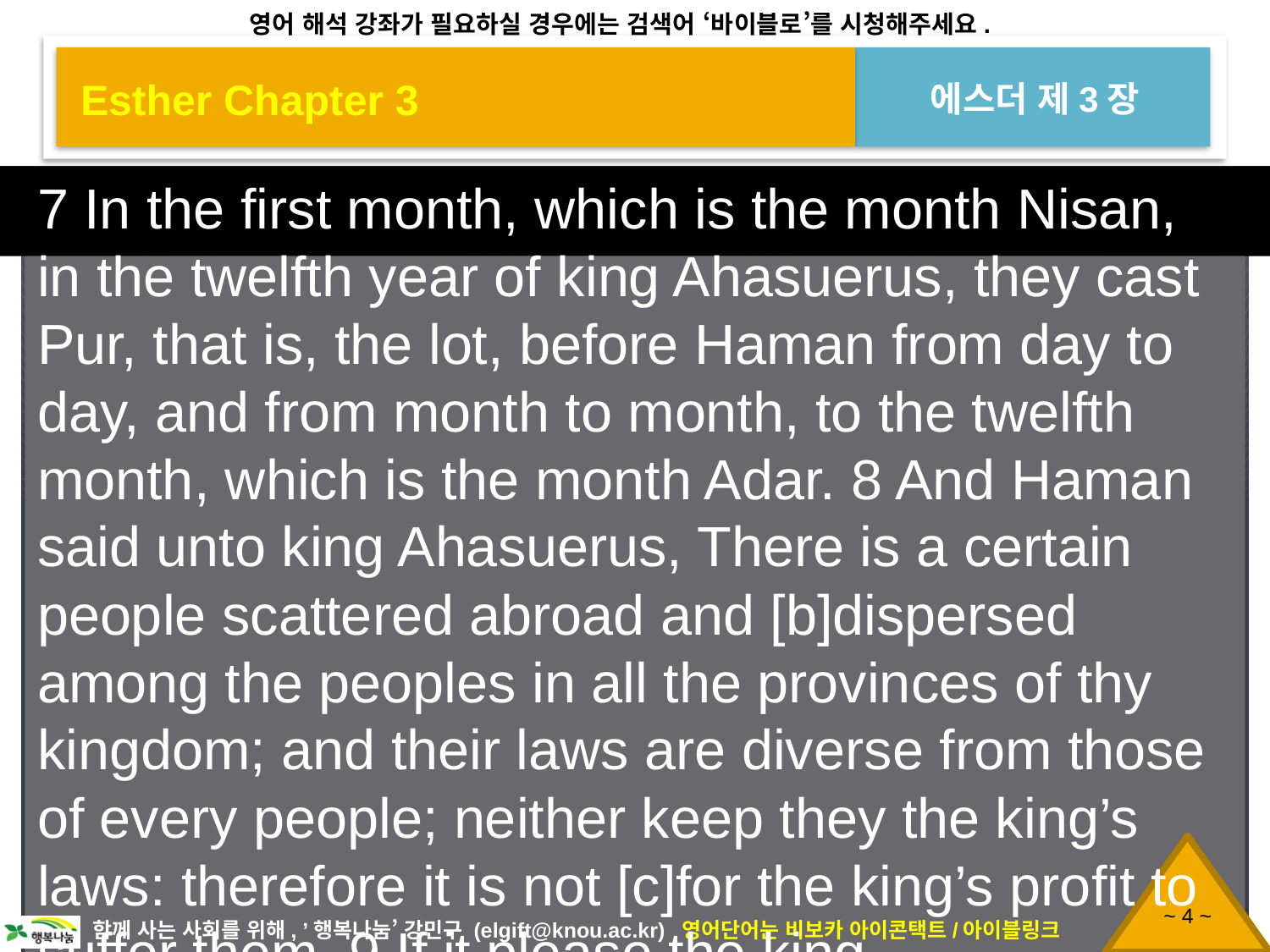

Esther Chapter 3
에스더 제3장
7 In the first month, which is the month Nisan, in the twelfth year of king Ahasuerus, they cast Pur, that is, the lot, before Haman from day to day, and from month to month, to the twelfth month, which is the month Adar. 8 And Haman said unto king Ahasuerus, There is a certain people scattered abroad and [b]dispersed among the peoples in all the provinces of thy kingdom; and their laws are diverse from those of every people; neither keep they the king’s laws: therefore it is not [c]for the king’s profit to suffer them. 9 If it please the king,